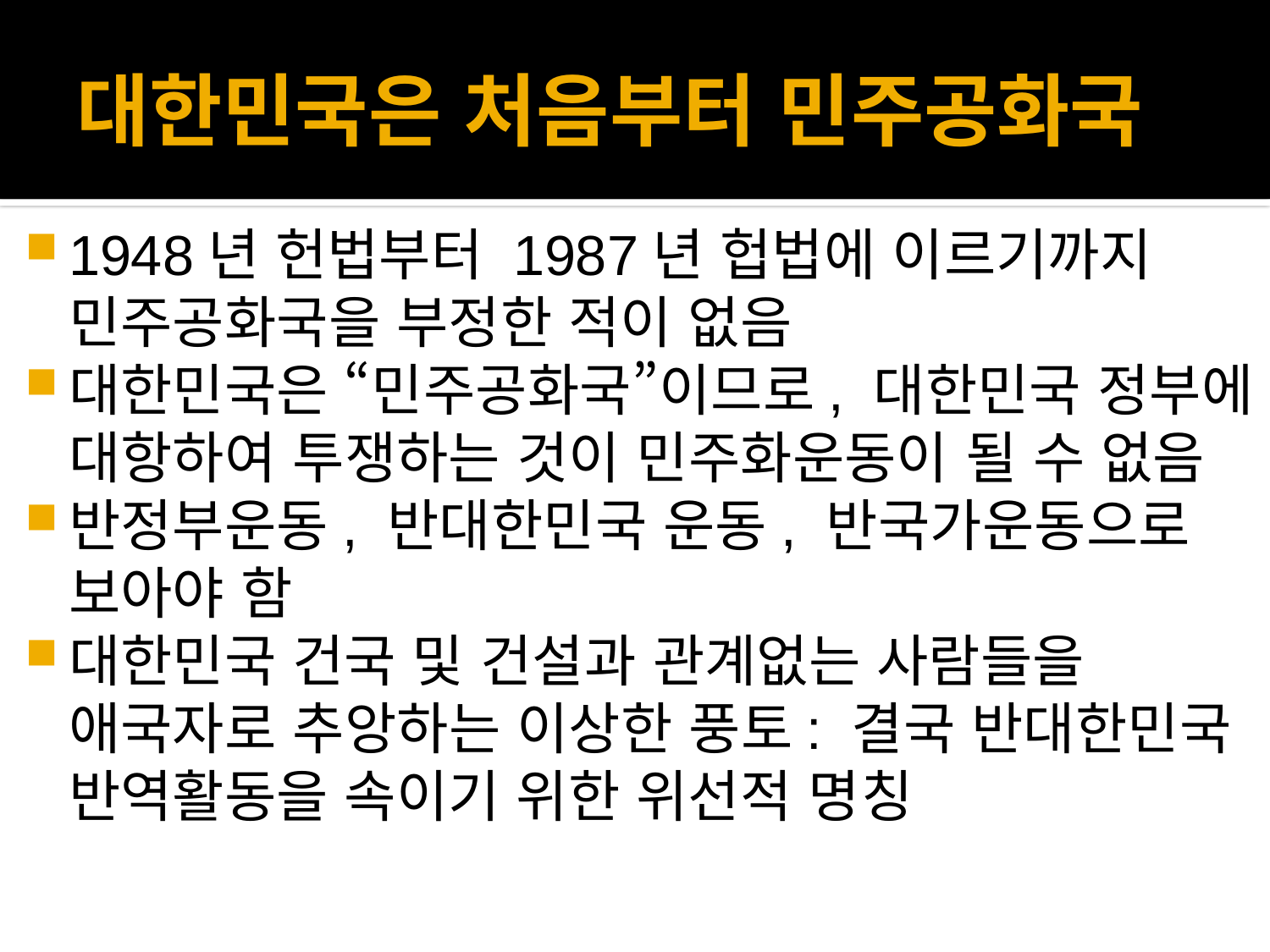

# 대한민국은 처음부터 민주공화국
1948년 헌법부터 1987년 헙법에 이르기까지 민주공화국을 부정한 적이 없음
대한민국은 “민주공화국”이므로, 대한민국 정부에 대항하여 투쟁하는 것이 민주화운동이 될 수 없음
반정부운동, 반대한민국 운동, 반국가운동으로 보아야 함
대한민국 건국 및 건설과 관계없는 사람들을 애국자로 추앙하는 이상한 풍토: 결국 반대한민국 반역활동을 속이기 위한 위선적 명칭